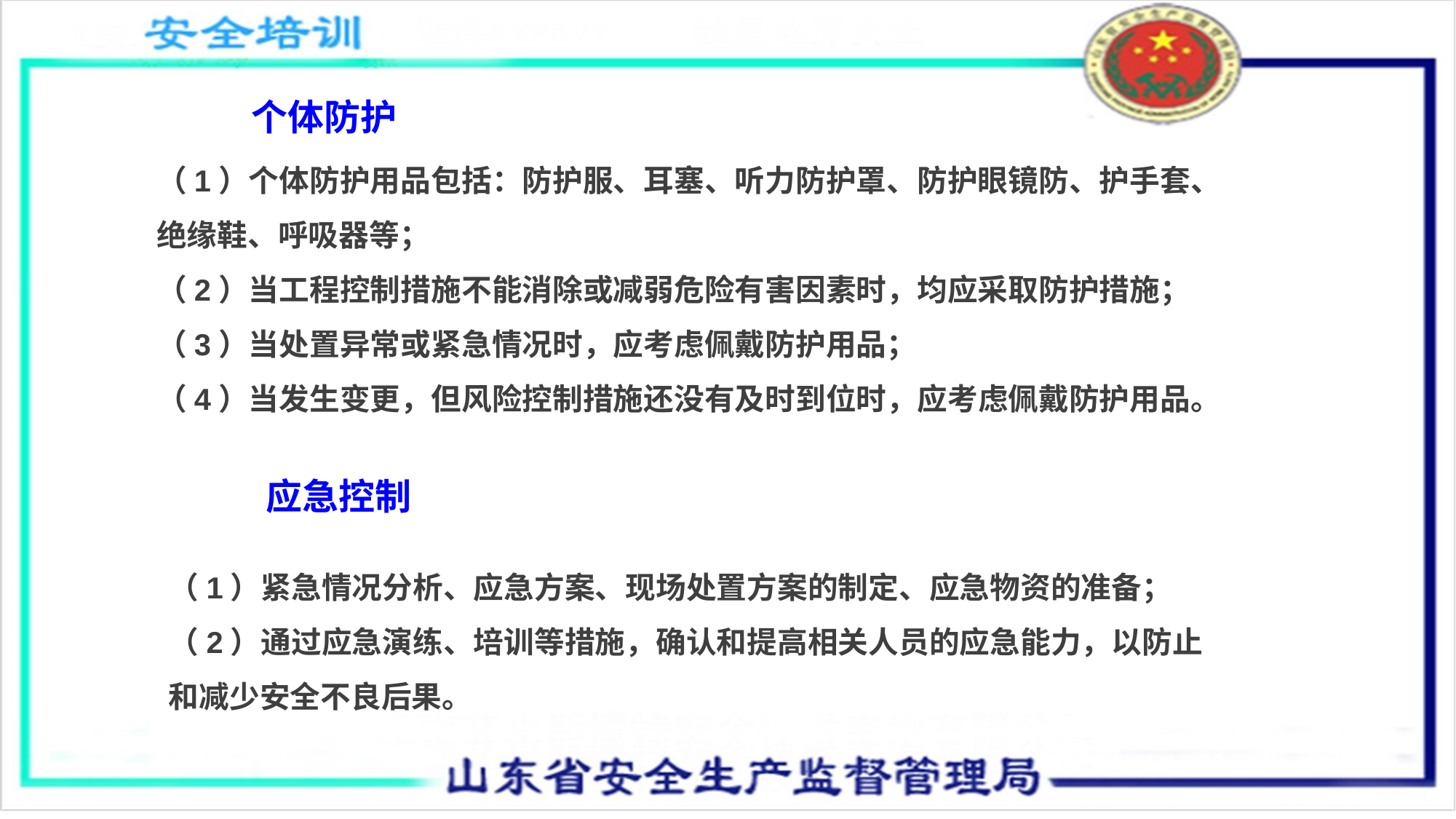

个体防护
（1）个体防护用品包括：防护服、耳塞、听力防护罩、防护眼镜防、护手套、绝缘鞋、呼吸器等；
（2）当工程控制措施不能消除或减弱危险有害因素时，均应采取防护措施；
（3）当处置异常或紧急情况时，应考虑佩戴防护用品；
（4）当发生变更，但风险控制措施还没有及时到位时，应考虑佩戴防护用品。
应急控制
（1）紧急情况分析、应急方案、现场处置方案的制定、应急物资的准备；
（2）通过应急演练、培训等措施，确认和提高相关人员的应急能力，以防止和减少安全不良后果。